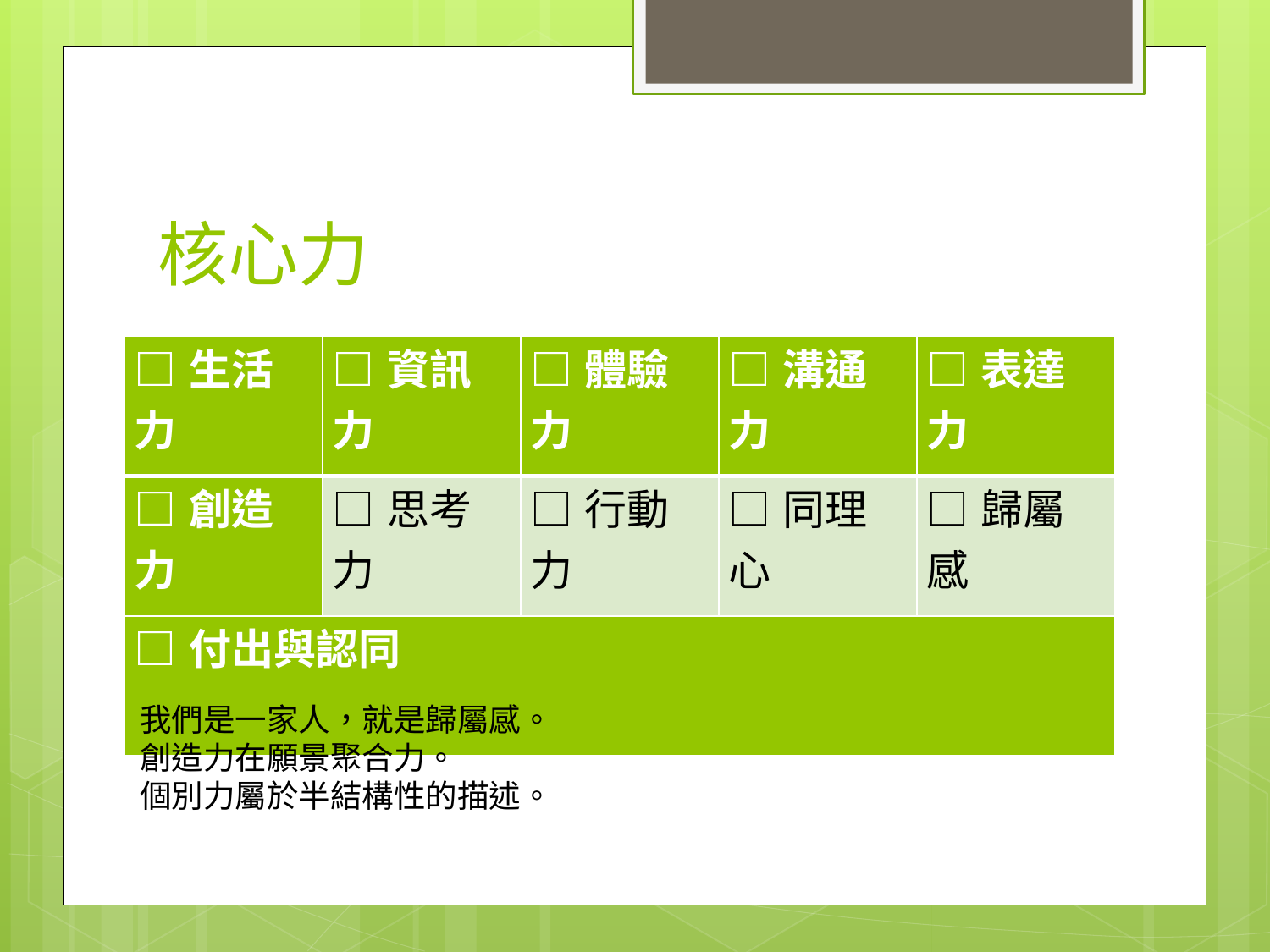

# 核心力
| □生活力 | □資訊力 | □體驗力 | □溝通力 | □表達力 |
| --- | --- | --- | --- | --- |
| □創造力 | □思考力 | □行動力 | □同理心 | □歸屬感 |
| □付出與認同 |  |  |  |  |
我們是一家人，就是歸屬感。
創造力在願景聚合力。
個別力屬於半結構性的描述。